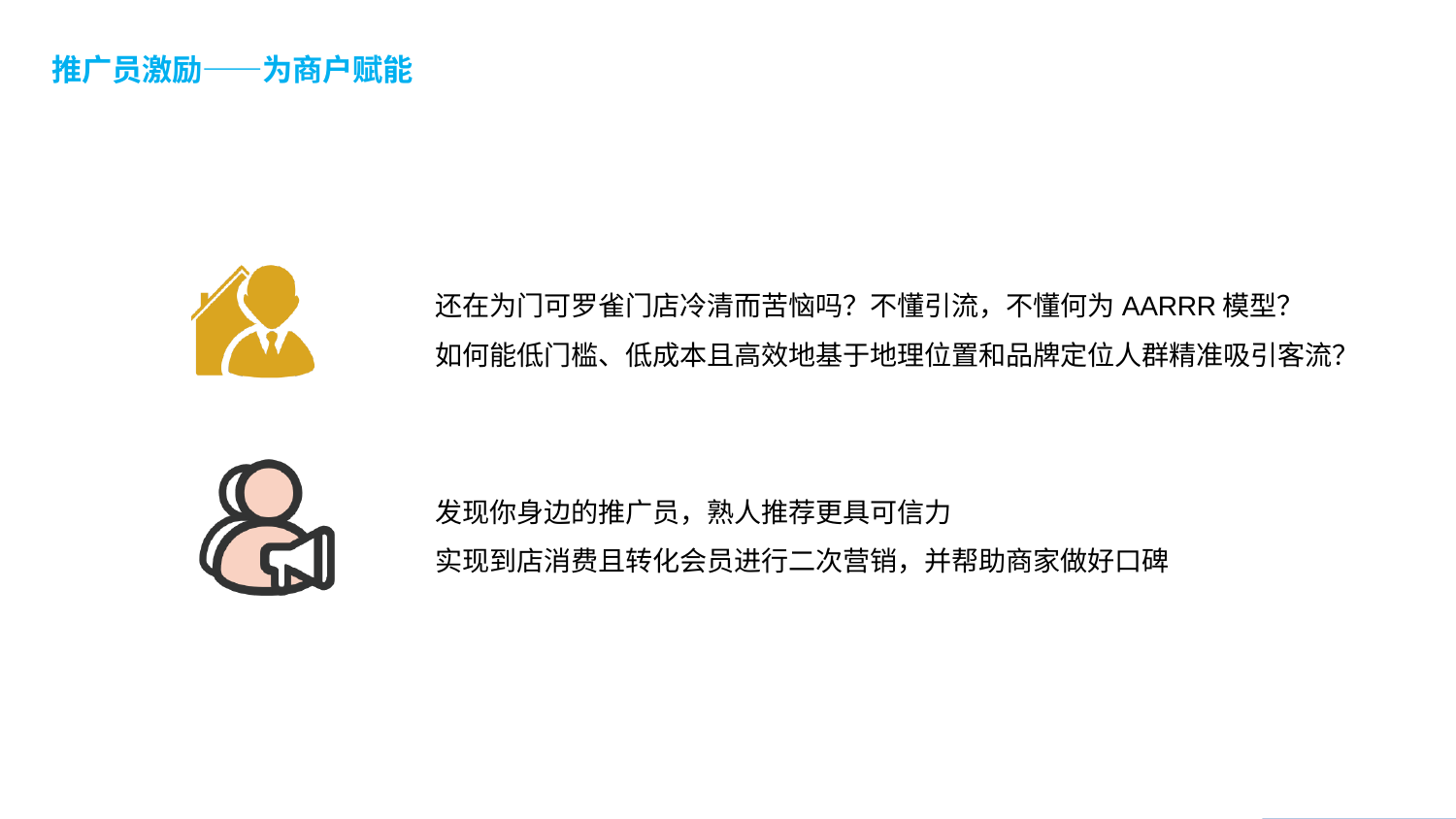

# 推广员激励——为商户赋能

还在为门可罗雀门店冷清而苦恼吗？不懂引流，不懂何为AARRR模型？
如何能低门槛、低成本且高效地基于地理位置和品牌定位人群精准吸引客流？

发现你身边的推广员，熟人推荐更具可信力
实现到店消费且转化会员进行二次营销，并帮助商家做好口碑